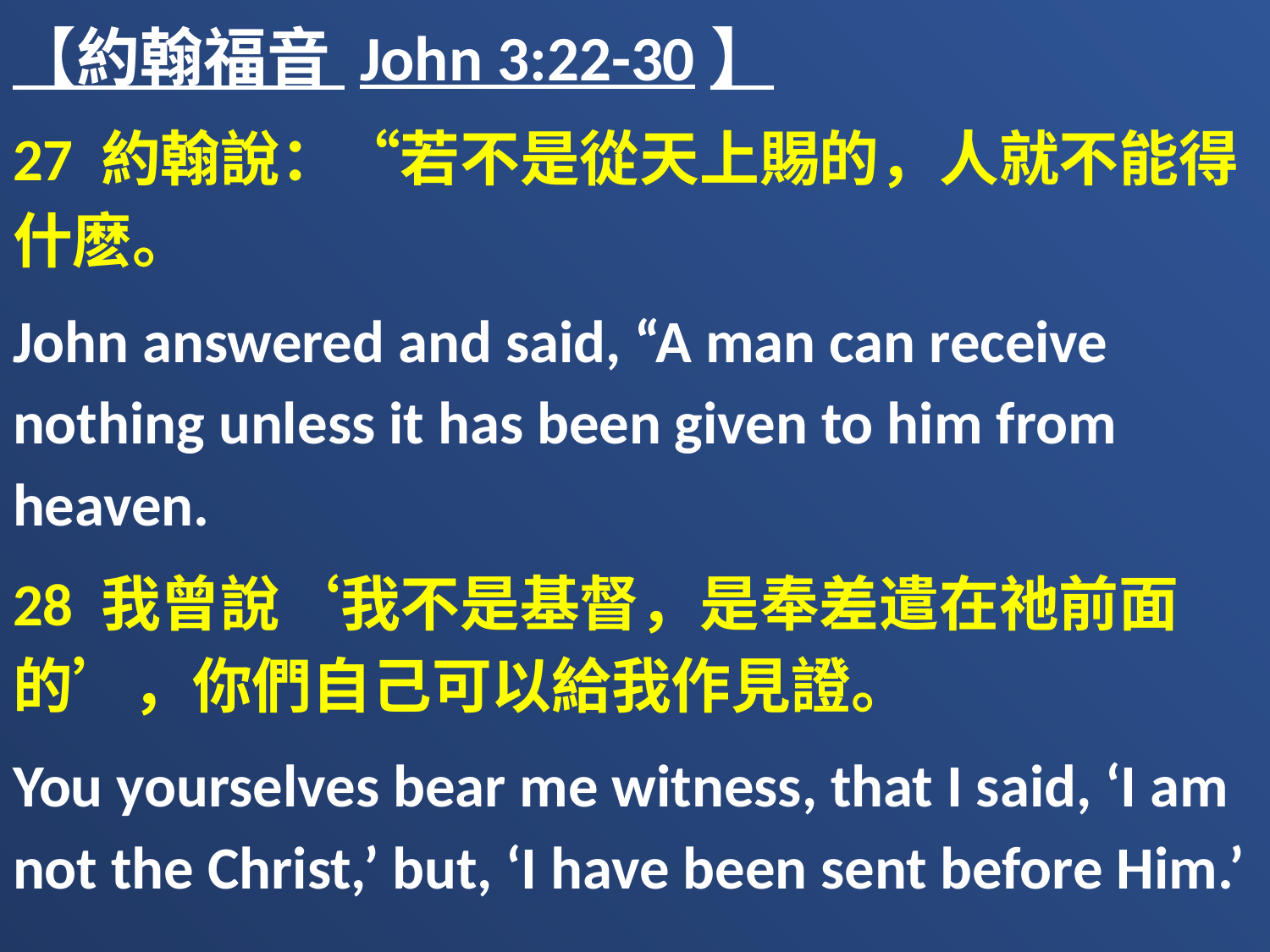

【約翰福音 John 3:22-30】
27 約翰說：“若不是從天上賜的，人就不能得什麽。
John answered and said, “A man can receive nothing unless it has been given to him from heaven.
28 我曾說‘我不是基督，是奉差遣在祂前面的’，你們自己可以給我作見證。
You yourselves bear me witness, that I said, ‘I am not the Christ,’ but, ‘I have been sent before Him.’